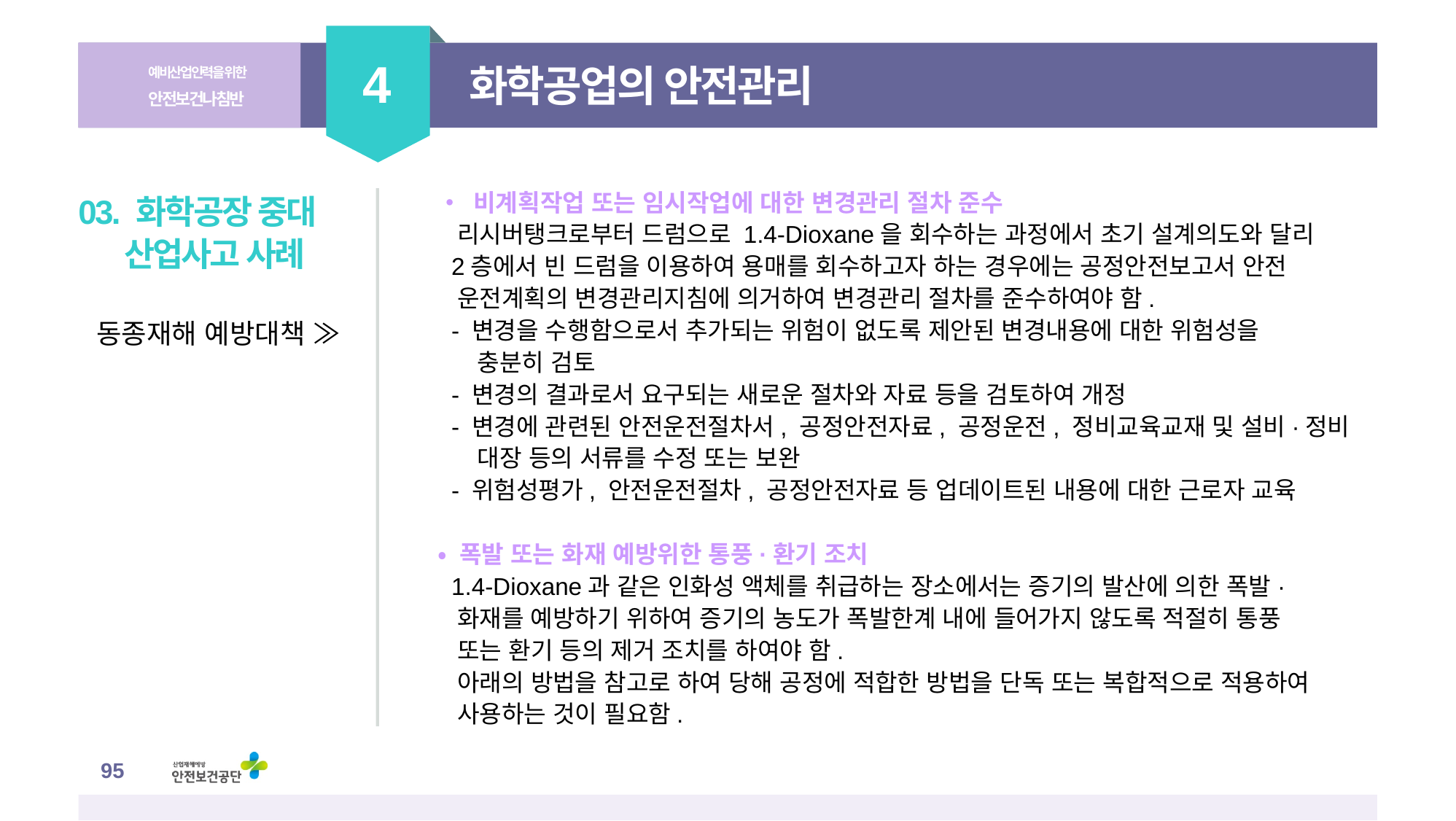

4
예비산업인력을 위한
안전보건나침반
화학공업의 안전관리
• 비계획작업 또는 임시작업에 대한 변경관리 절차 준수
  리시버탱크로부터 드럼으로 1.4-Dioxane을 회수하는 과정에서 초기 설계의도와 달리
  2층에서 빈 드럼을 이용하여 용매를 회수하고자 하는 경우에는 공정안전보고서 안전
  운전계획의 변경관리지침에 의거하여 변경관리 절차를 준수하여야 함.
  - 변경을 수행함으로서 추가되는 위험이 없도록 제안된 변경내용에 대한 위험성을
     충분히 검토
  - 변경의 결과로서 요구되는 새로운 절차와 자료 등을 검토하여 개정
  - 변경에 관련된 안전운전절차서, 공정안전자료, 공정운전, 정비교육교재 및 설비·정비
     대장 등의 서류를 수정 또는 보완
  - 위험성평가, 안전운전절차, 공정안전자료 등 업데이트된 내용에 대한 근로자 교육

• 폭발 또는 화재 예방위한 통풍·환기 조치
  1.4-Dioxane과 같은 인화성 액체를 취급하는 장소에서는 증기의 발산에 의한 폭발·
  화재를 예방하기 위하여 증기의 농도가 폭발한계 내에 들어가지 않도록 적절히 통풍
  또는 환기 등의 제거 조치를 하여야 함.
  아래의 방법을 참고로 하여 당해 공정에 적합한 방법을 단독 또는 복합적으로 적용하여
  사용하는 것이 필요함.
03. 화학공장 중대 산업사고 사례
동종재해 예방대책 ≫